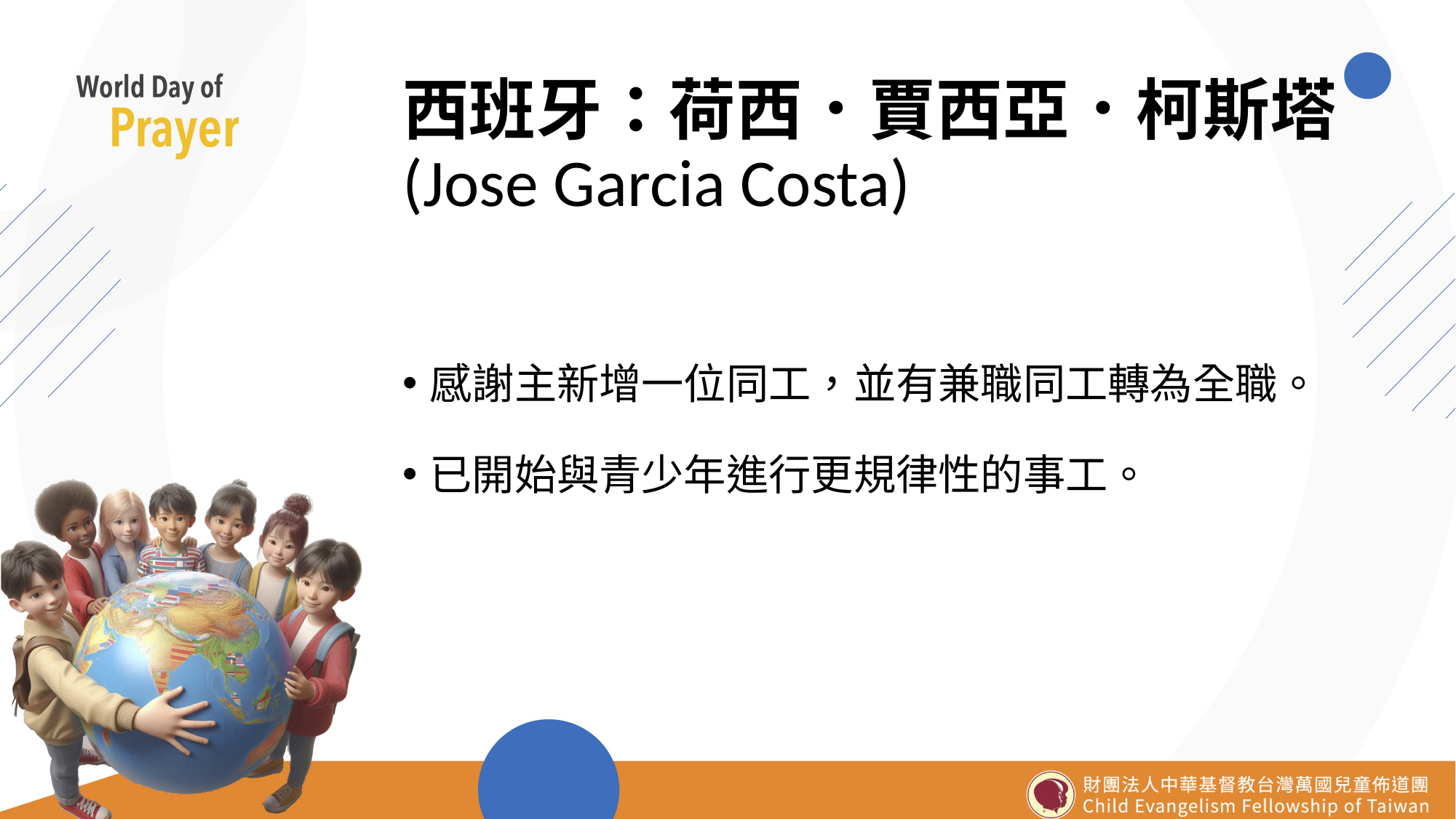

# 西班牙：荷西．賈西亞．柯斯塔(Jose Garcia Costa)
感謝主新增一位同工，並有兼職同工轉為全職。
已開始與青少年進行更規律性的事工。